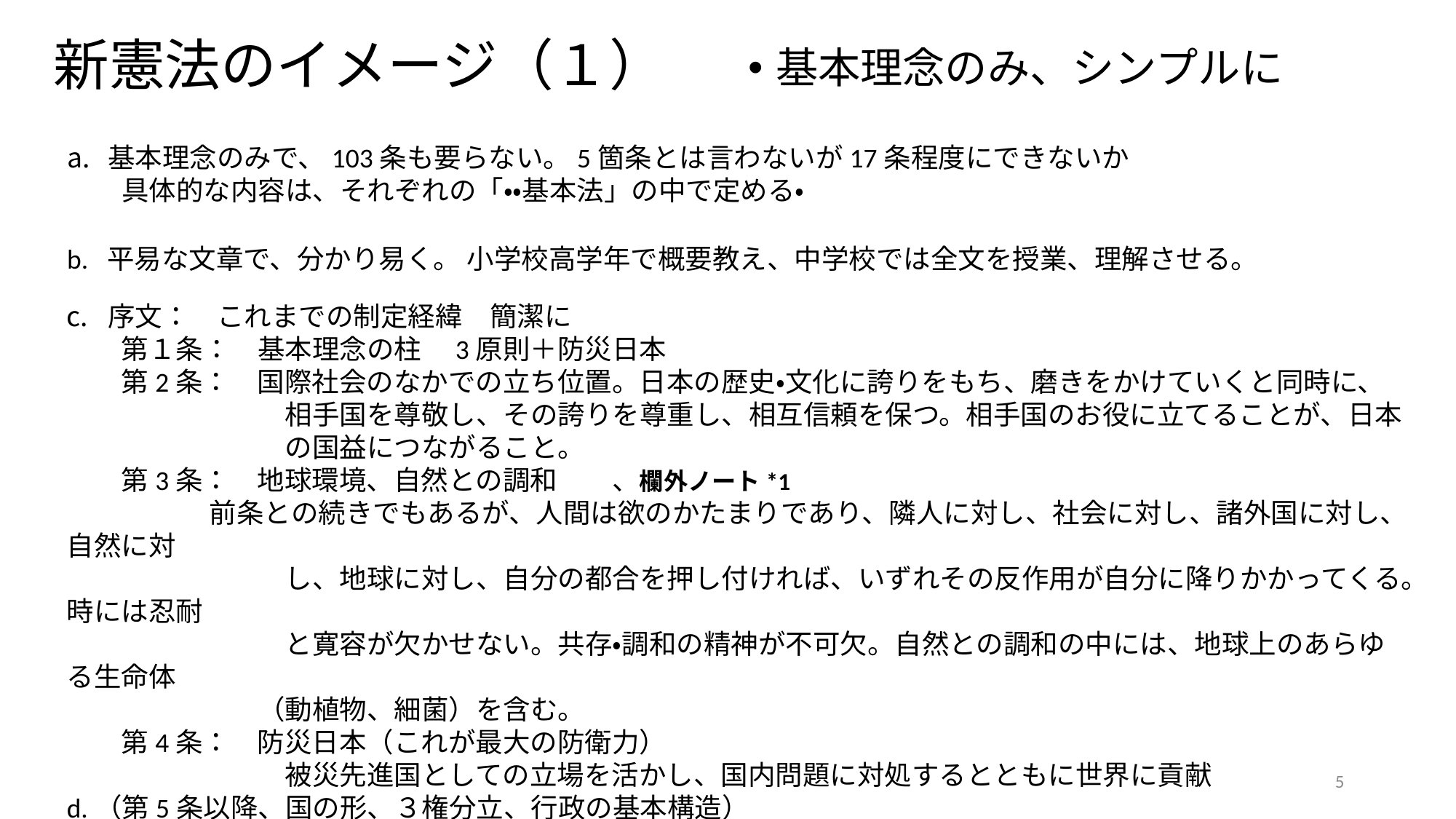

# 新憲法のイメージ（１）
基本理念のみ、シンプルに
基本理念のみで、103条も要らない。5箇条とは言わないが17条程度にできないか
　　具体的な内容は、それぞれの「・・基本法」の中で定める・
b.  平易な文章で、分かり易く。 小学校高学年で概要教え、中学校では全文を授業、理解させる。
序文：　これまでの制定経緯　簡潔に
　　第１条：　基本理念の柱　3原則＋防災日本
　　第2条：　国際社会のなかでの立ち位置。日本の歴史・文化に誇りをもち、磨きをかけていくと同時に、
　　　　　　　　相手国を尊敬し、その誇りを尊重し、相互信頼を保つ。相手国のお役に立てることが、日本
　　　　　　　　の国益につながること。
　　第3条：　地球環境、自然との調和　　、欄外ノート*1
                      前条との続きでもあるが、人間は欲のかたまりであり、隣人に対し、社会に対し、諸外国に対し、自然に対
　　　　　　　　し、地球に対し、自分の都合を押し付ければ、いずれその反作用が自分に降りかかってくる。時には忍耐
　　　　　　　　と寛容が欠かせない。共存・調和の精神が不可欠。自然との調和の中には、地球上のあらゆる生命体
　　　　　　　（動植物、細菌）を含む。
　　第4条：　防災日本（これが最大の防衛力）
　　　　　　　　被災先進国としての立場を活かし、国内問題に対処するとともに世界に貢献
d.（第5条以降、国の形、３権分立、行政の基本構造）
　　第5条：　天皇の役割　　日本の象徴　、　国事行事、諸外国との接見　欄外ノート*2
　　　　　　　政治活動、宗教活動　行わない（踏襲）、世界平和と諸外国との友好親善（役割追加強調）

5